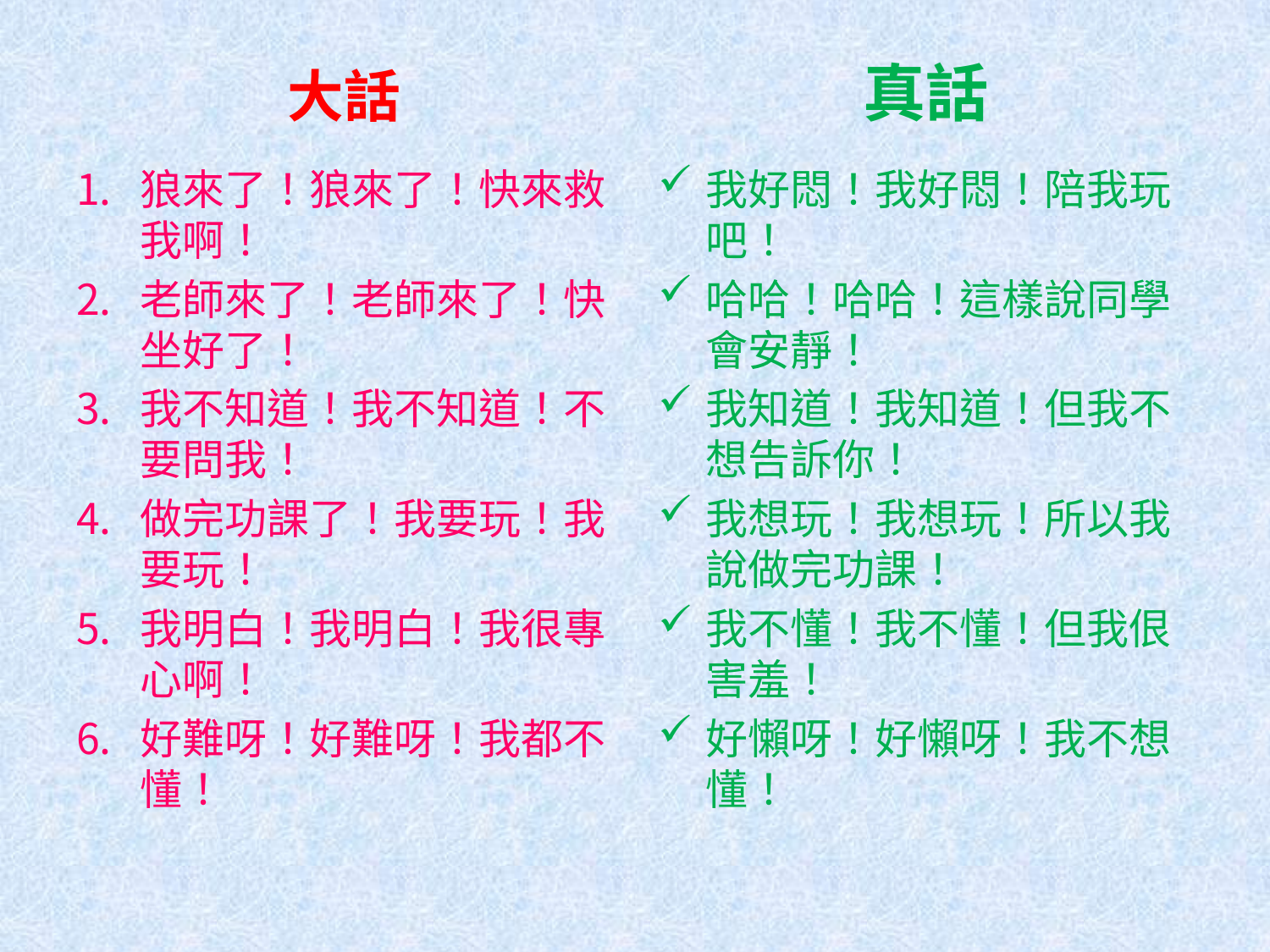

大話
真話
狼來了！狼來了！快來救我啊！
老師來了！老師來了！快坐好了！
我不知道！我不知道！不要問我！
做完功課了！我要玩！我要玩！
我明白！我明白！我很專心啊！
好難呀！好難呀！我都不懂！
我好悶！我好悶！陪我玩吧！
哈哈！哈哈！這樣說同學會安靜！
我知道！我知道！但我不想告訴你！
我想玩！我想玩！所以我說做完功課！
我不懂！我不懂！但我佷害羞！
好懶呀！好懶呀！我不想懂！